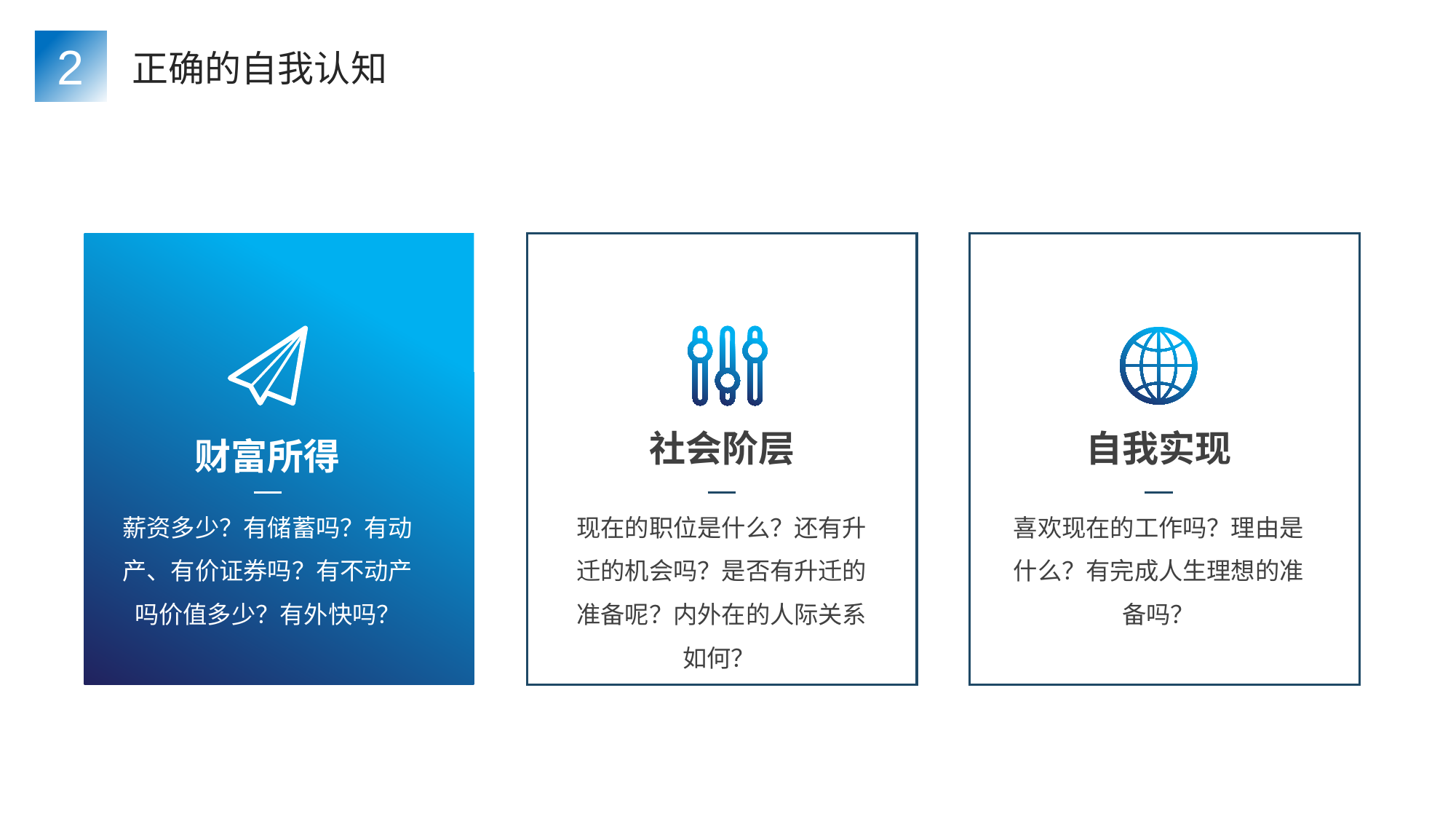

2
正确的自我认知

社会阶层
自我实现
财富所得
薪资多少？有储蓄吗？有动产、有价证券吗？有不动产吗价值多少？有外快吗？
现在的职位是什么？还有升迁的机会吗？是否有升迁的准备呢？内外在的人际关系如何？
喜欢现在的工作吗？理由是什么？有完成人生理想的准备吗？